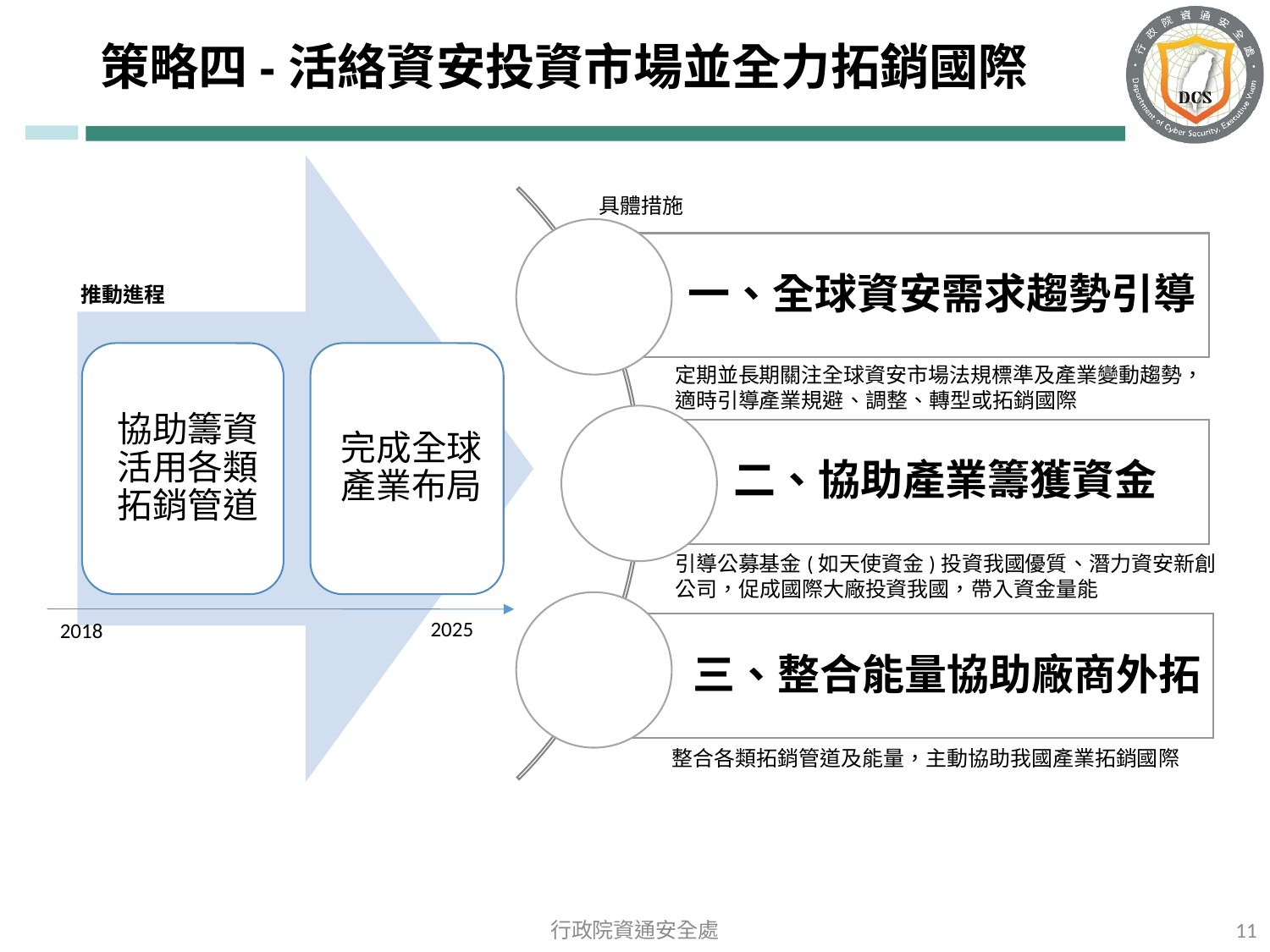

# 策略四-活絡資安投資市場並全力拓銷國際
協助籌資活用各類拓銷管道
完成全球產業布局
一、全球資安需求趨勢引導
二、協助產業籌獲資金
三、整合能量協助廠商外拓
具體措施
推動進程
定期並長期關注全球資安市場法規標準及產業變動趨勢，
適時引導產業規避、調整、轉型或拓銷國際
引導公募基金(如天使資金)投資我國優質、潛力資安新創公司，促成國際大廠投資我國，帶入資金量能
2025
2018
整合各類拓銷管道及能量，主動協助我國產業拓銷國際
11
行政院資通安全處